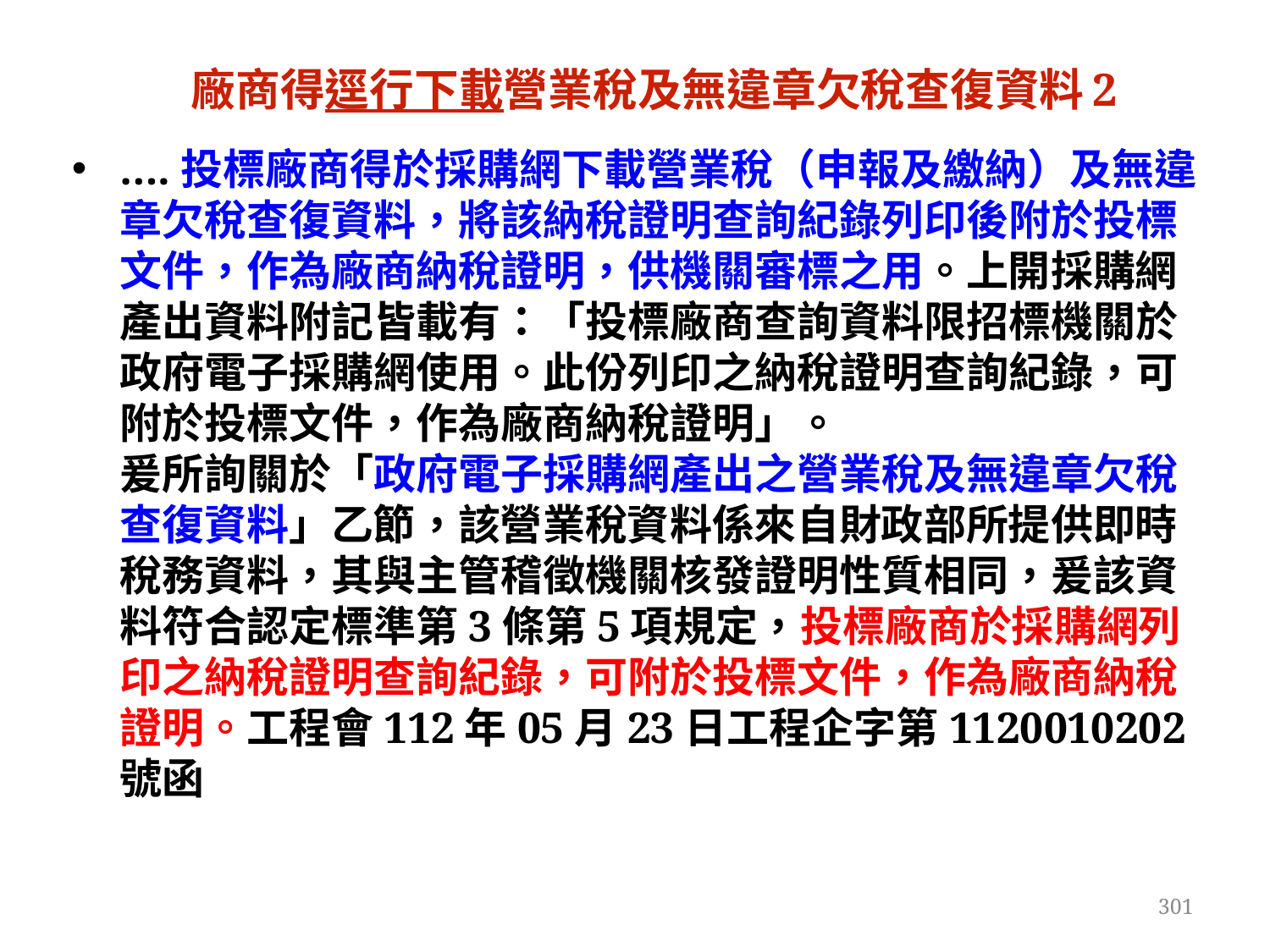

# 廠商得逕行下載營業稅及無違章欠稅查復資料2
….投標廠商得於採購網下載營業稅（申報及繳納）及無違章欠稅查復資料，將該納稅證明查詢紀錄列印後附於投標文件，作為廠商納稅證明，供機關審標之用。上開採購網產出資料附記皆載有：「投標廠商查詢資料限招標機關於政府電子採購網使用。此份列印之納稅證明查詢紀錄，可附於投標文件，作為廠商納稅證明」。
爰所詢關於「政府電子採購網產出之營業稅及無違章欠稅查復資料」乙節，該營業稅資料係來自財政部所提供即時稅務資料，其與主管稽徵機關核發證明性質相同，爰該資料符合認定標準第3條第5項規定，投標廠商於採購網列印之納稅證明查詢紀錄，可附於投標文件，作為廠商納稅證明。工程會112年05月23日工程企字第1120010202號函

301